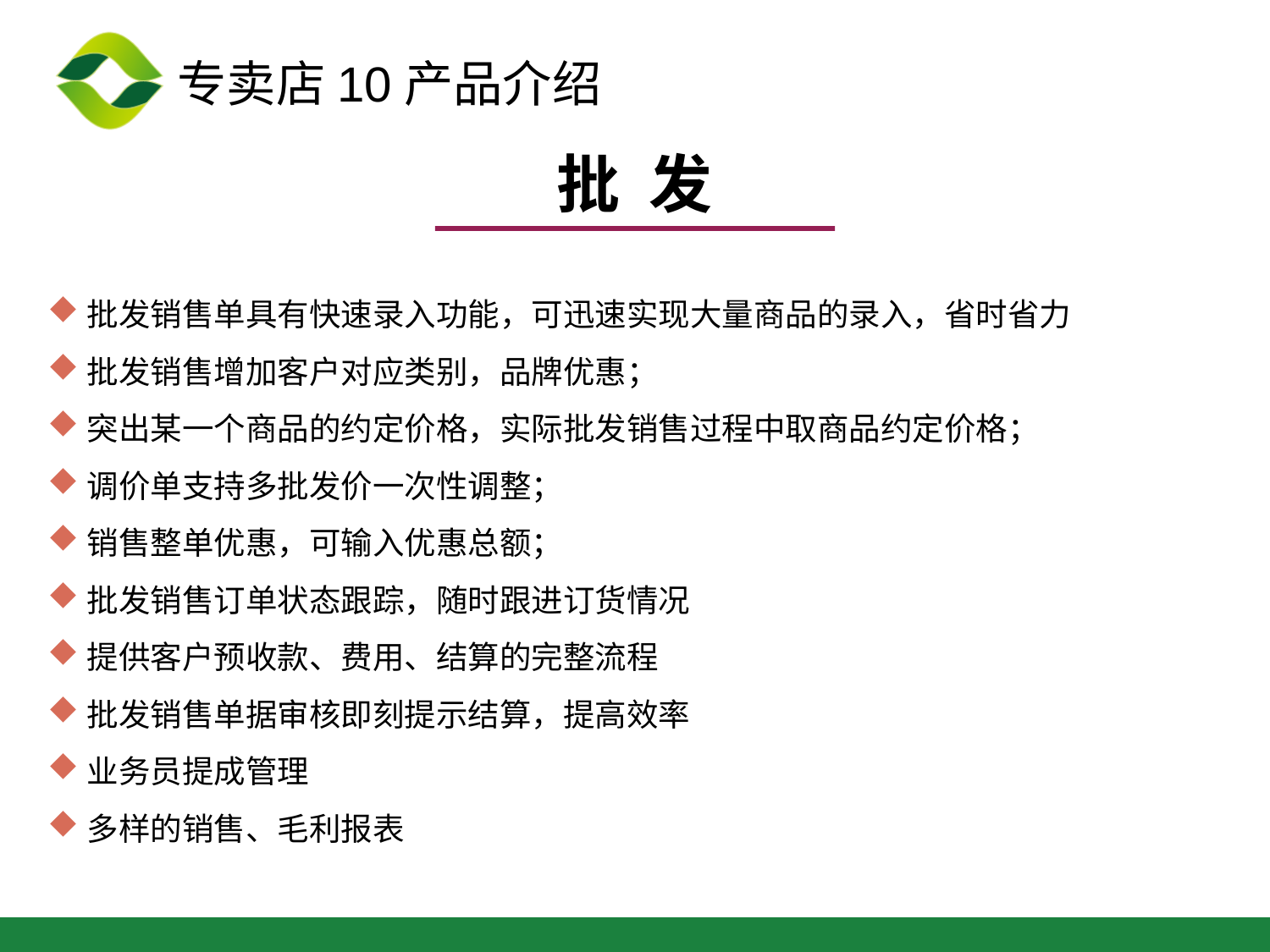

批  发

批发销售单具有快速录入功能，可迅速实现大量商品的录入，省时省力
批发销售增加客户对应类别，品牌优惠；
突出某一个商品的约定价格，实际批发销售过程中取商品约定价格；
调价单支持多批发价一次性调整；
销售整单优惠，可输入优惠总额；
批发销售订单状态跟踪，随时跟进订货情况
提供客户预收款、费用、结算的完整流程
批发销售单据审核即刻提示结算，提高效率
业务员提成管理
多样的销售、毛利报表